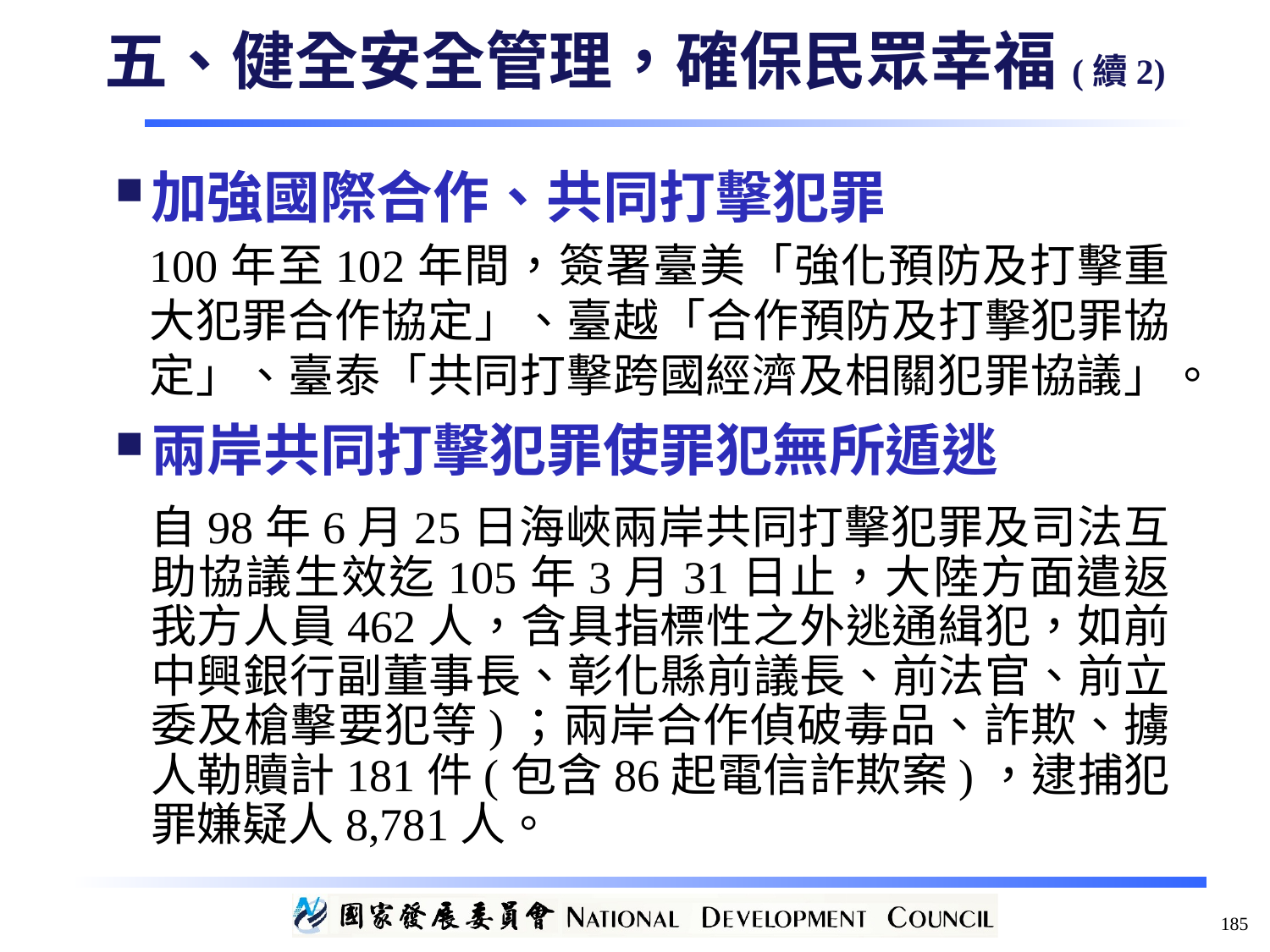

五、健全安全管理，確保民眾幸福(續2)
加強國際合作、共同打擊犯罪
100年至102年間，簽署臺美「強化預防及打擊重大犯罪合作協定」、臺越「合作預防及打擊犯罪協定」、臺泰「共同打擊跨國經濟及相關犯罪協議」。
兩岸共同打擊犯罪使罪犯無所遁逃
自98年6月25日海峽兩岸共同打擊犯罪及司法互助協議生效迄105年3月31日止，大陸方面遣返我方人員462人，含具指標性之外逃通緝犯，如前中興銀行副董事長、彰化縣前議長、前法官、前立委及槍擊要犯等)；兩岸合作偵破毒品、詐欺、擄人勒贖計181件(包含86起電信詐欺案)，逮捕犯罪嫌疑人8,781人。
185